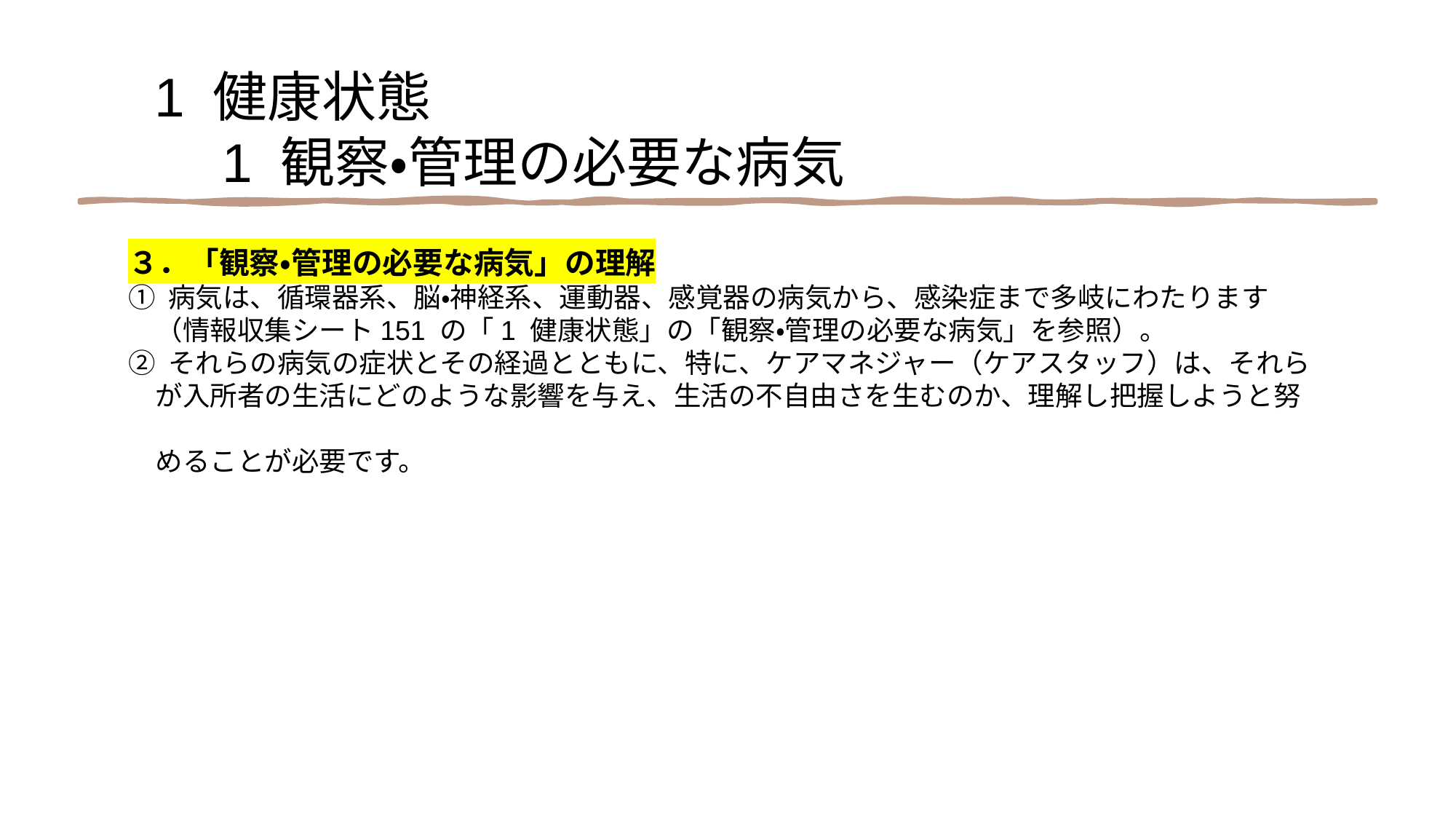

1 健康状態
　1 観察・管理の必要な病気

３．「観察・管理の必要な病気」の理解
① 病気は、循環器系、脳・神経系、運動器、感覚器の病気から、感染症まで多岐にわたります
　（情報収集シート151 の「1 健康状態」の「観察・管理の必要な病気」を参照）。
② それらの病気の症状とその経過とともに、特に、ケアマネジャー（ケアスタッフ）は、それら
　が入所者の生活にどのような影響を与え、生活の不自由さを生むのか、理解し把握しようと努
　めることが必要です。